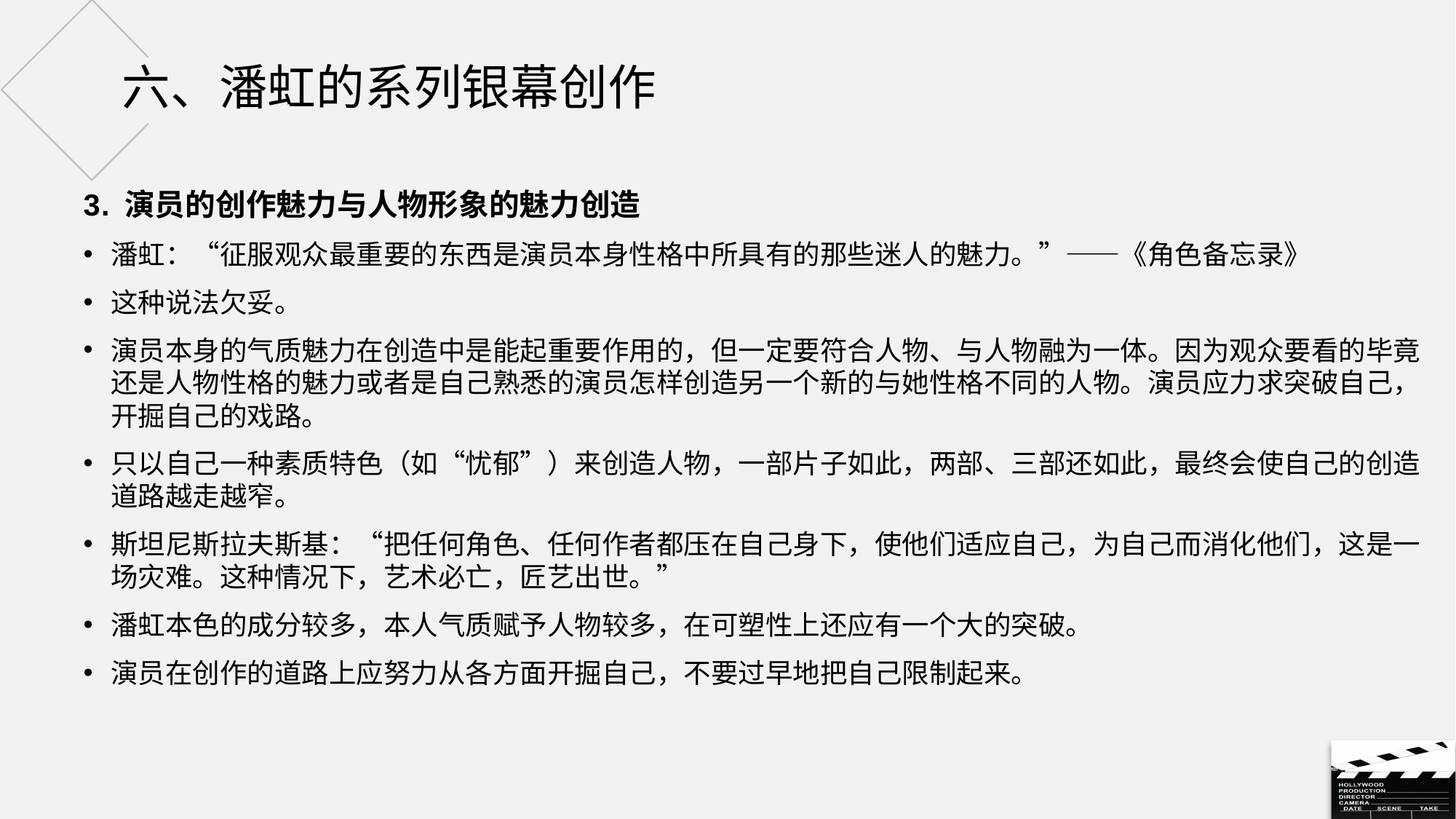

# 六、潘虹的系列银幕创作
演员的创作魅力与人物形象的魅力创造
潘虹：“征服观众最重要的东西是演员本身性格中所具有的那些迷人的魅力。”——《角色备忘录》
这种说法欠妥。
演员本身的气质魅力在创造中是能起重要作用的，但一定要符合人物、与人物融为一体。因为观众要看的毕竟还是人物性格的魅力或者是自己熟悉的演员怎样创造另一个新的与她性格不同的人物。演员应力求突破自己，开掘自己的戏路。
只以自己一种素质特色（如“忧郁”）来创造人物，一部片子如此，两部、三部还如此，最终会使自己的创造道路越走越窄。
斯坦尼斯拉夫斯基：“把任何角色、任何作者都压在自己身下，使他们适应自己，为自己而消化他们，这是一场灾难。这种情况下，艺术必亡，匠艺出世。”
潘虹本色的成分较多，本人气质赋予人物较多，在可塑性上还应有一个大的突破。
演员在创作的道路上应努力从各方面开掘自己，不要过早地把自己限制起来。